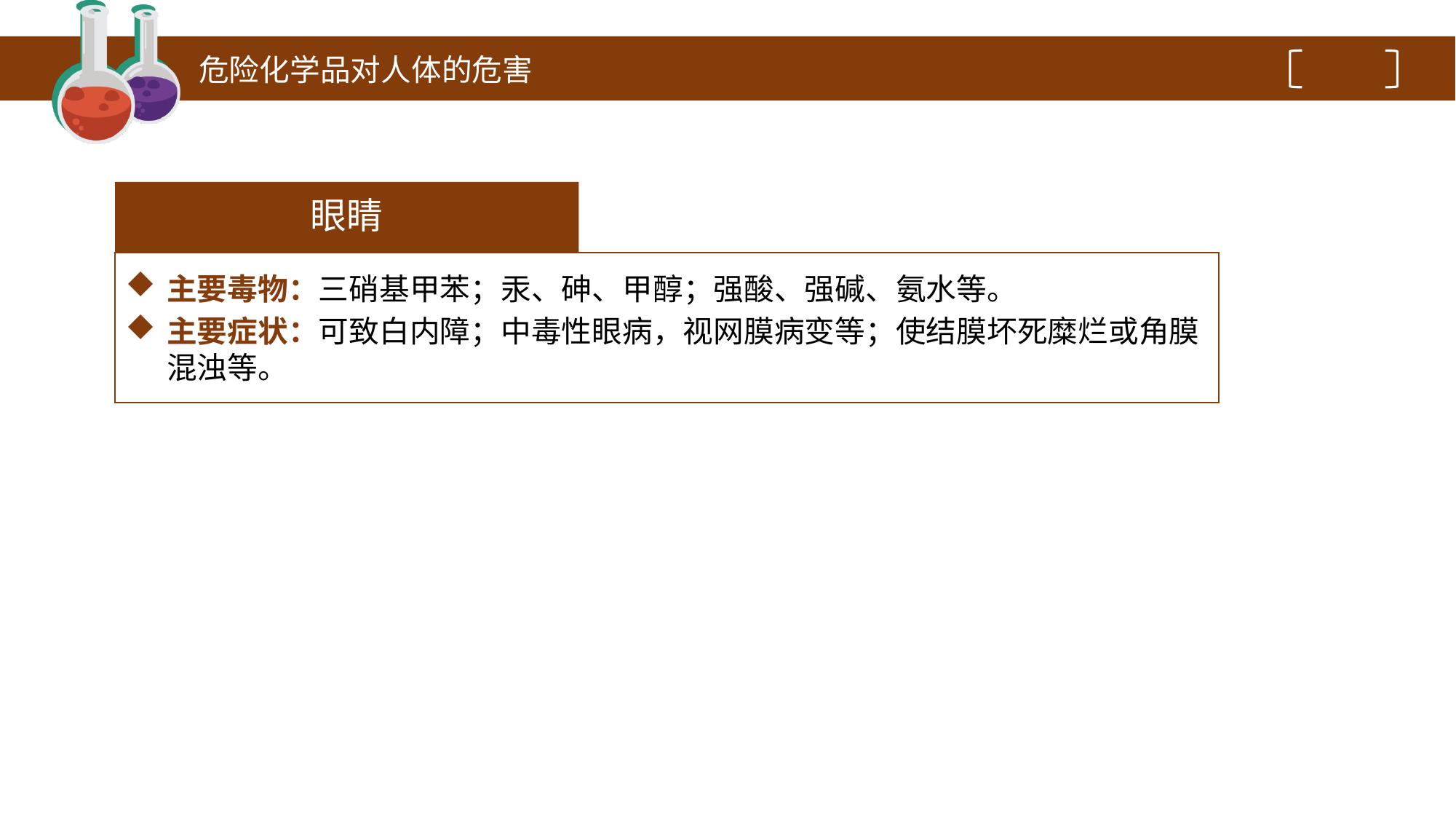

危险化学品对人体的危害
眼睛
主要毒物：三硝基甲苯；汞、砷、甲醇；强酸、强碱、氨水等。
主要症状：可致白内障；中毒性眼病，视网膜病变等；使结膜坏死糜烂或角膜混浊等。